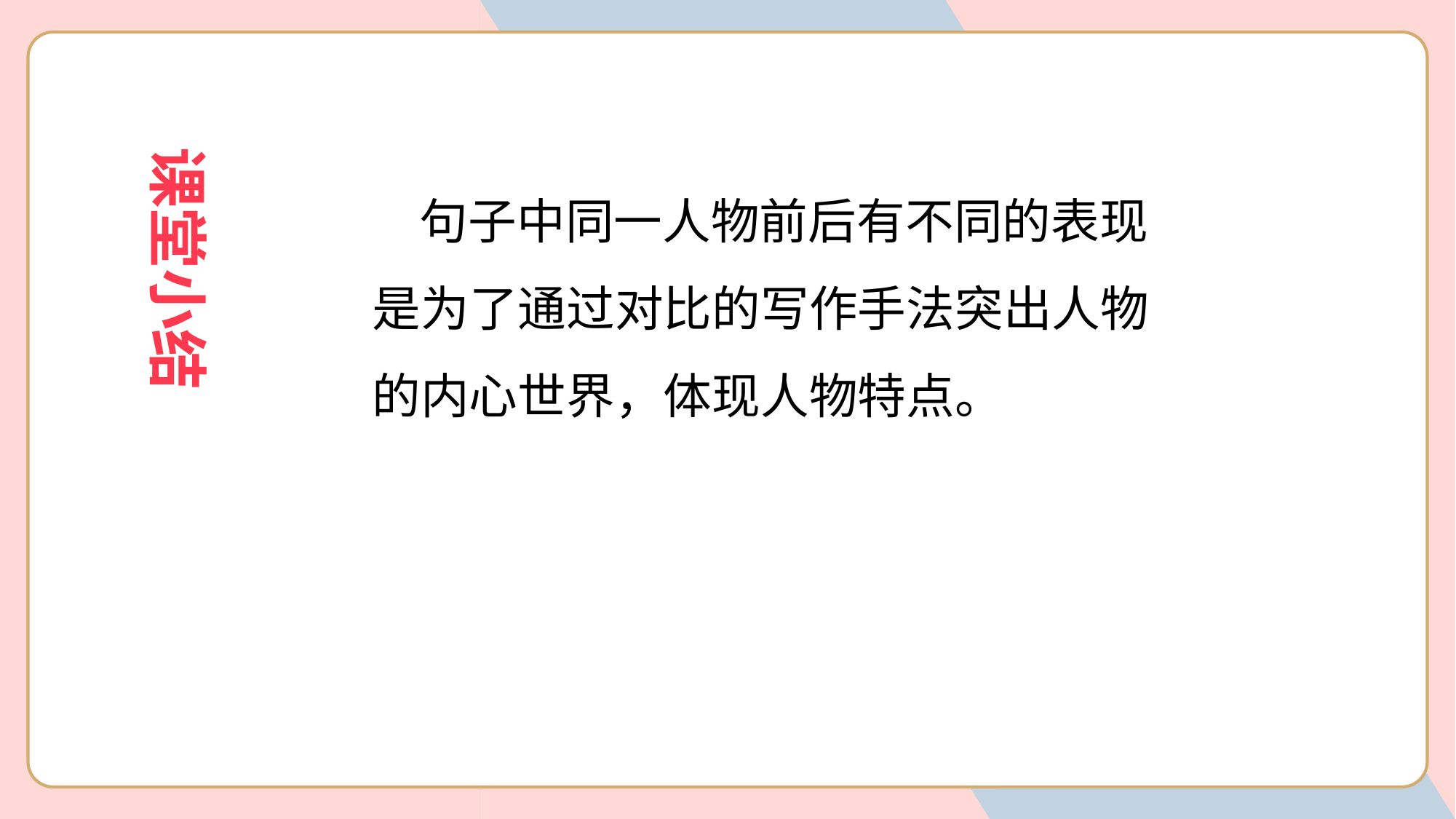

课堂小结
     句子中同一人物前后有不同的表现是为了通过对比的写作手法突出人物的内心世界，体现人物特点。